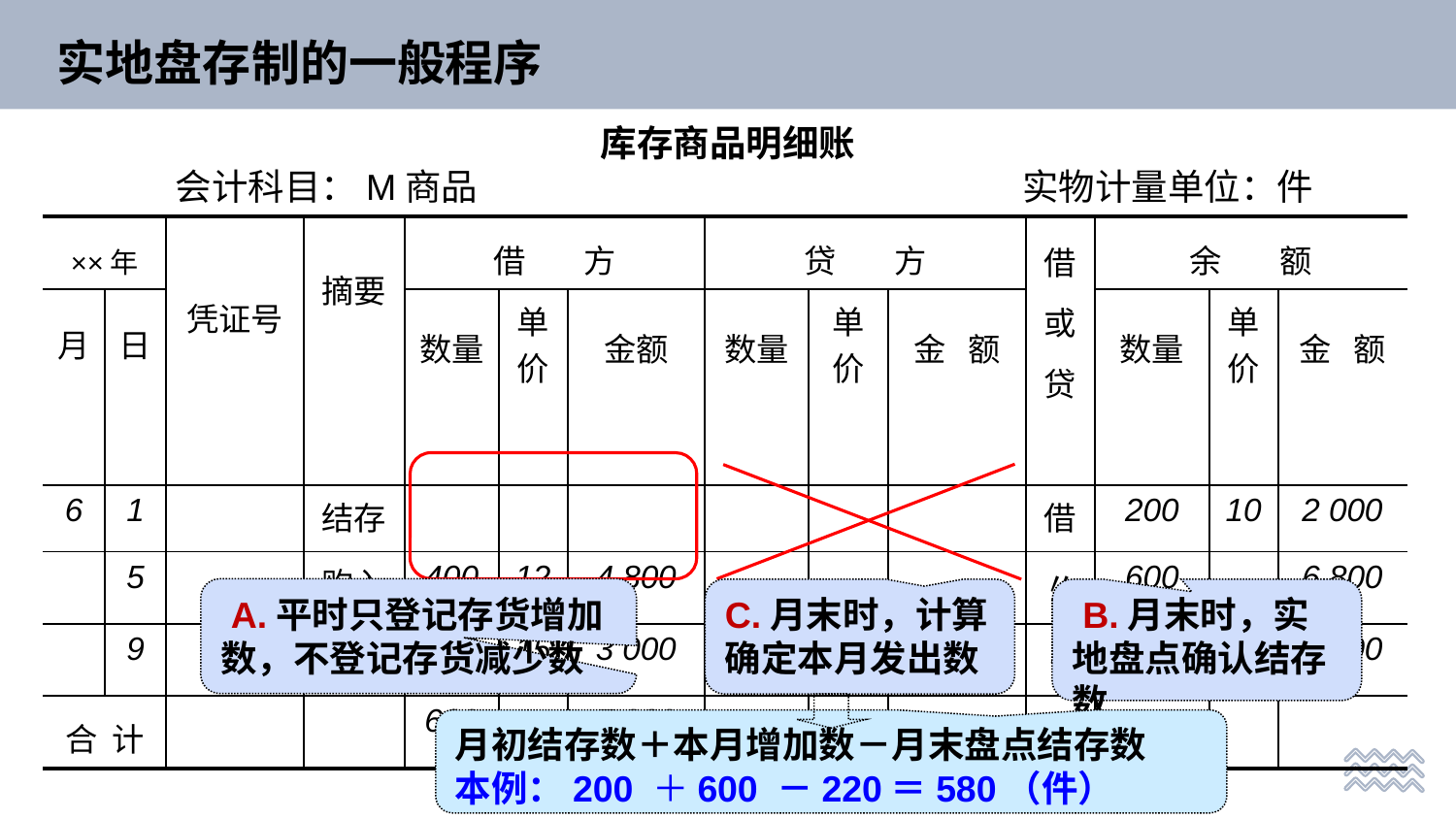

# 实地盘存制的一般程序
库存商品明细账
    会计科目：M商品                                                                  实物计量单位：件
| ××年 |  | 凭证号 | 摘要 | 借 方 |  |  | 贷 方 |  |  | 借或贷 | 余 额 |  |  |
| --- | --- | --- | --- | --- | --- | --- | --- | --- | --- | --- | --- | --- | --- |
| 月 | 日 |  |  | 数量 | 单价 | 金额 | 数量 | 单价 | 金 额 |  | 数量 | 单价 | 金 额 |
| 6 | 1 |  | 结存 |  |  |  |  |  |  | 借 | 200 | 10 | 2 000 |
|  | 5 |  | 购入 | 400 | 12 | 4 800 |  |  |  | 〃 | 600 |  | 6 800 |
|  | 9 |  | 购入 | 200 | 15 | 3 000 |  |  |  | 〃 | 800 |  | 9 000 |
| 合 计 |  |  |  | 600 | — | 7 800 |  |  |  |  |  |  |  |

 A.平时只登记存货增加数，不登记存货减少数
C.月末时，计算确定本月发出数
 B.月末时，实地盘点确认结存数
580
220

月初结存数＋本月增加数－月末盘点结存数
本例：200 ＋600 －220＝580（件）